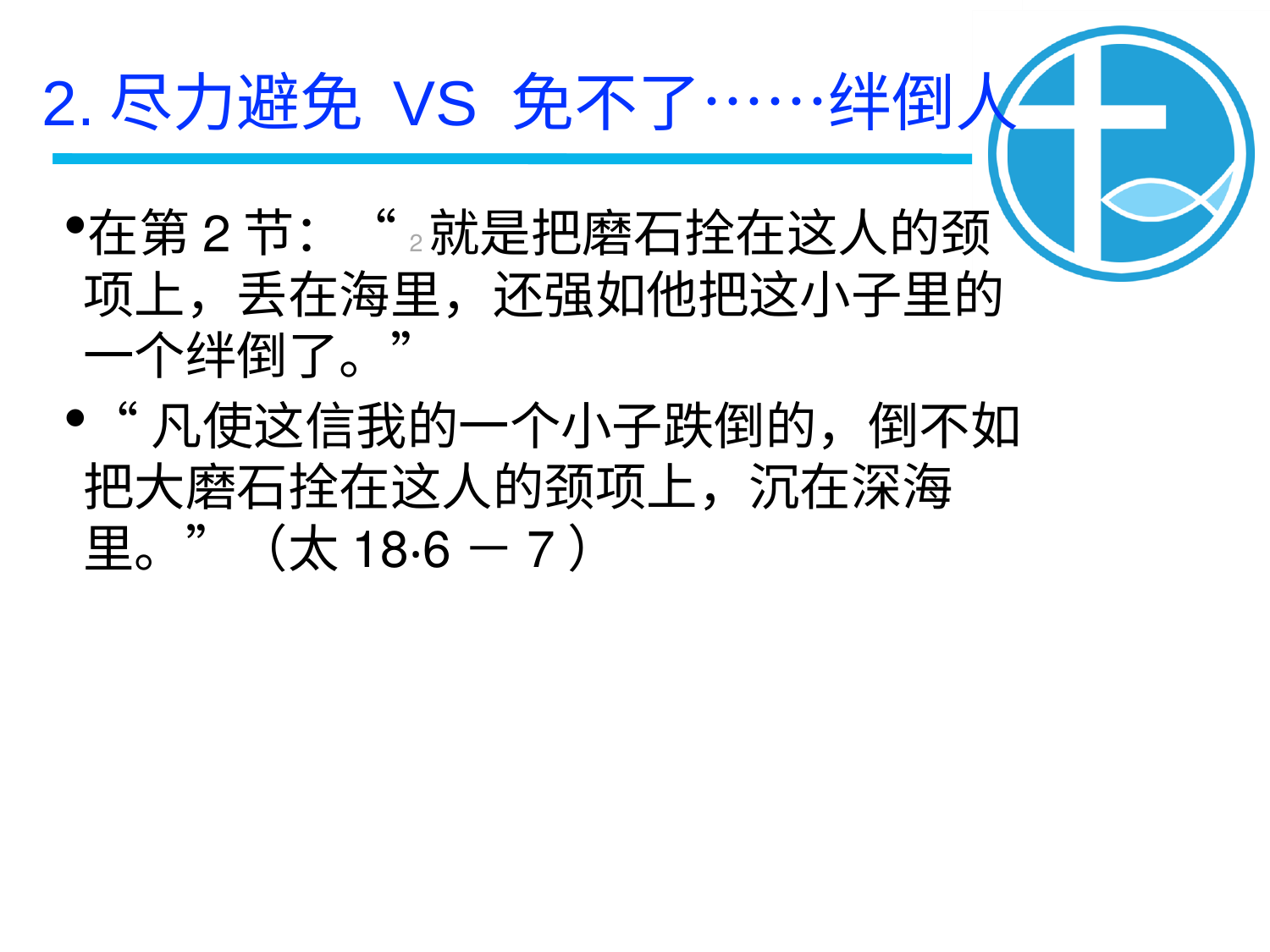

2.尽力避免 VS 免不了……绊倒人
在第2节：“2就是把磨石拴在这人的颈项上，丢在海里，还强如他把这小子里的一个绊倒了。”
“凡使这信我的一个小子跌倒的，倒不如把大磨石拴在这人的颈项上，沉在深海里。”（太18‧6－7）